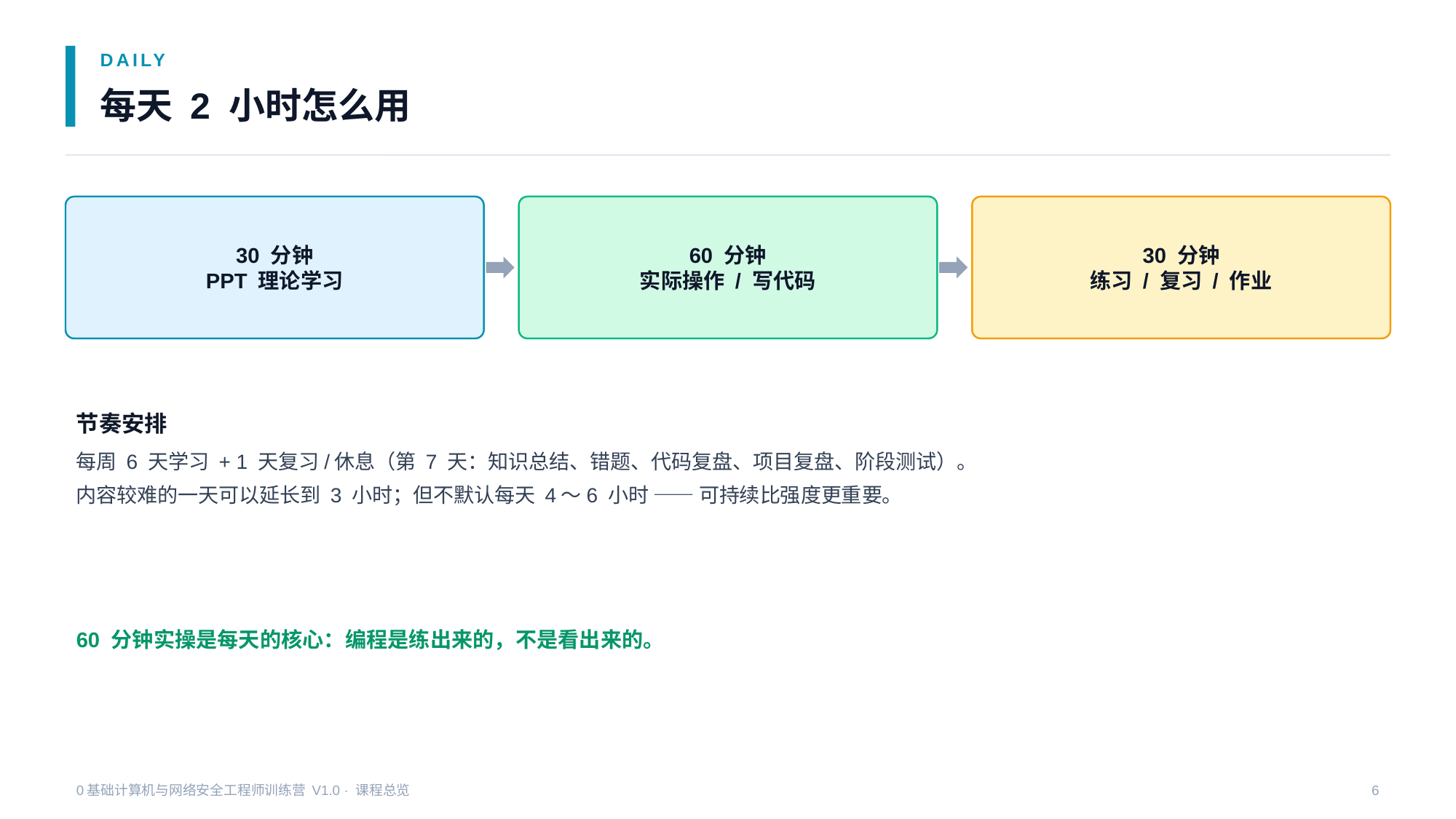

DAILY

每天 2 小时怎么用

30 分钟
PPT 理论学习

60 分钟
实际操作 / 写代码

30 分钟
练习 / 复习 / 作业

节奏安排
每周 6 天学习 + 1 天复习/休息（第 7 天：知识总结、错题、代码复盘、项目复盘、阶段测试）。
内容较难的一天可以延长到 3 小时；但不默认每天 4～6 小时 —— 可持续比强度更重要。
60 分钟实操是每天的核心：编程是练出来的，不是看出来的。
0基础计算机与网络安全工程师训练营 V1.0 · 课程总览
6